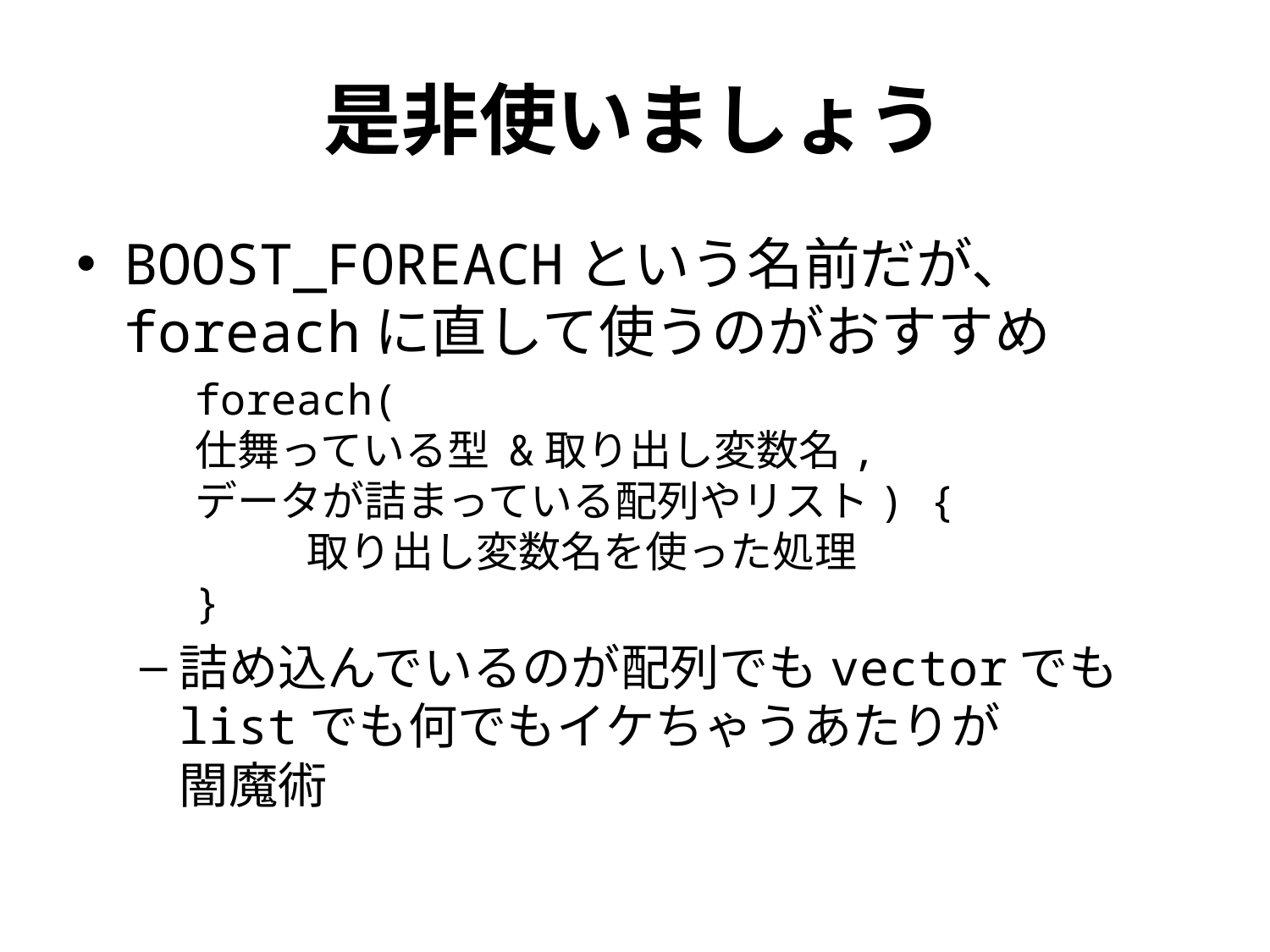

# 是非使いましょう
BOOST_FOREACHという名前だが、
foreachに直して使うのがおすすめ
foreach(
仕舞っている型 &取り出し変数名,
データが詰まっている配列やリスト) {
    取り出し変数名を使った処理
}
詰め込んでいるのが配列でもvectorでもlistでも何でもイケちゃうあたりが
闇魔術